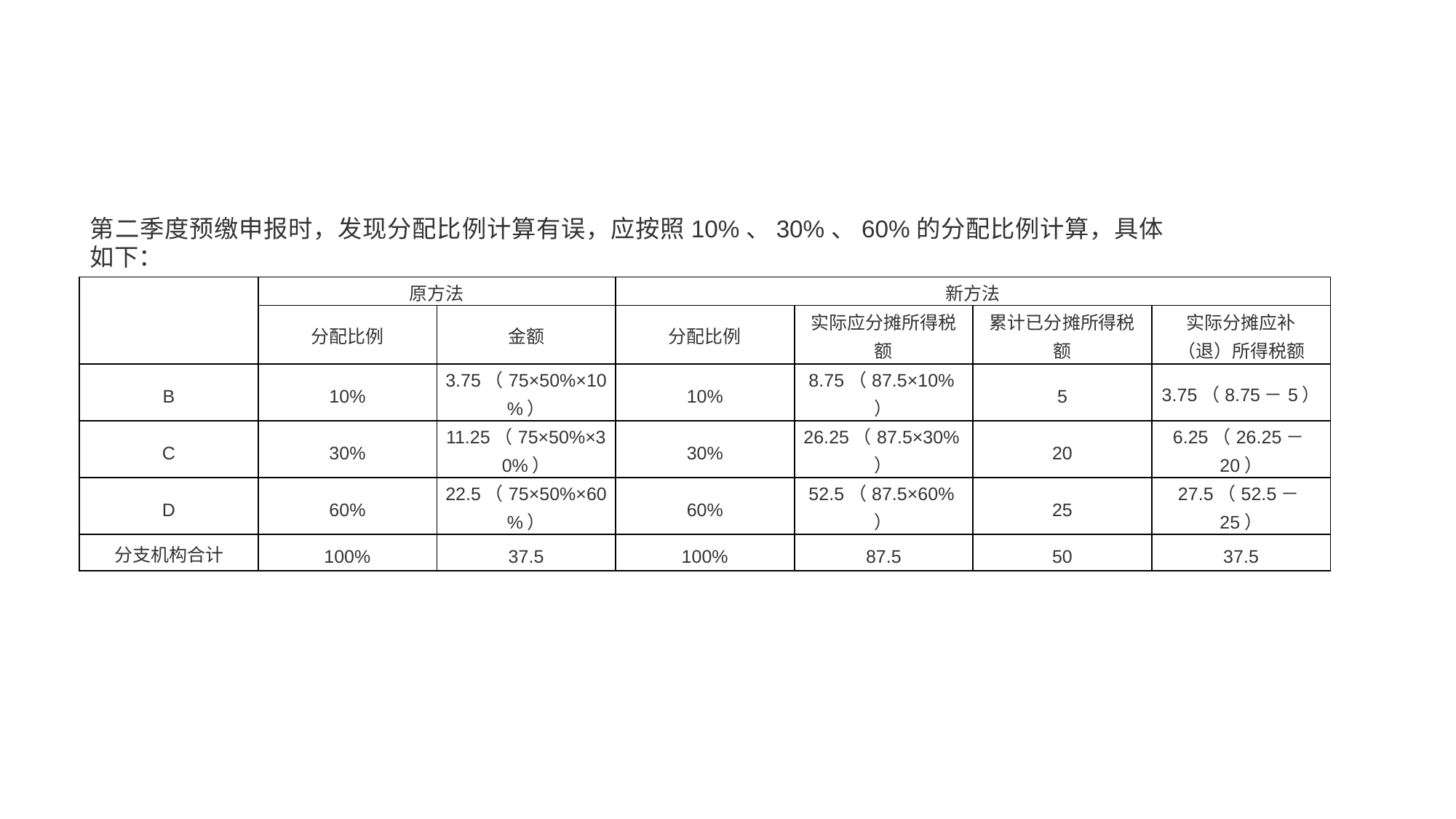

第二季度预缴申报时，发现分配比例计算有误，应按照10%、30%、60%的分配比例计算，具体如下：
|  | 原方法 |  | 新方法 |  |  |  |
| --- | --- | --- | --- | --- | --- | --- |
|  | 分配比例 | 金额 | 分配比例 | 实际应分摊所得税额 | 累计已分摊所得税额 | 实际分摊应补（退）所得税额 |
| B | 10% | 3.75（75×50%×10%） | 10% | 8.75（87.5×10%） | 5 | 3.75（8.75－5） |
| C | 30% | 11.25（75×50%×30%） | 30% | 26.25（87.5×30%） | 20 | 6.25（26.25－20） |
| D | 60% | 22.5（75×50%×60%） | 60% | 52.5（87.5×60%） | 25 | 27.5（52.5－25） |
| 分支机构合计 | 100% | 37.5 | 100% | 87.5 | 50 | 37.5 |